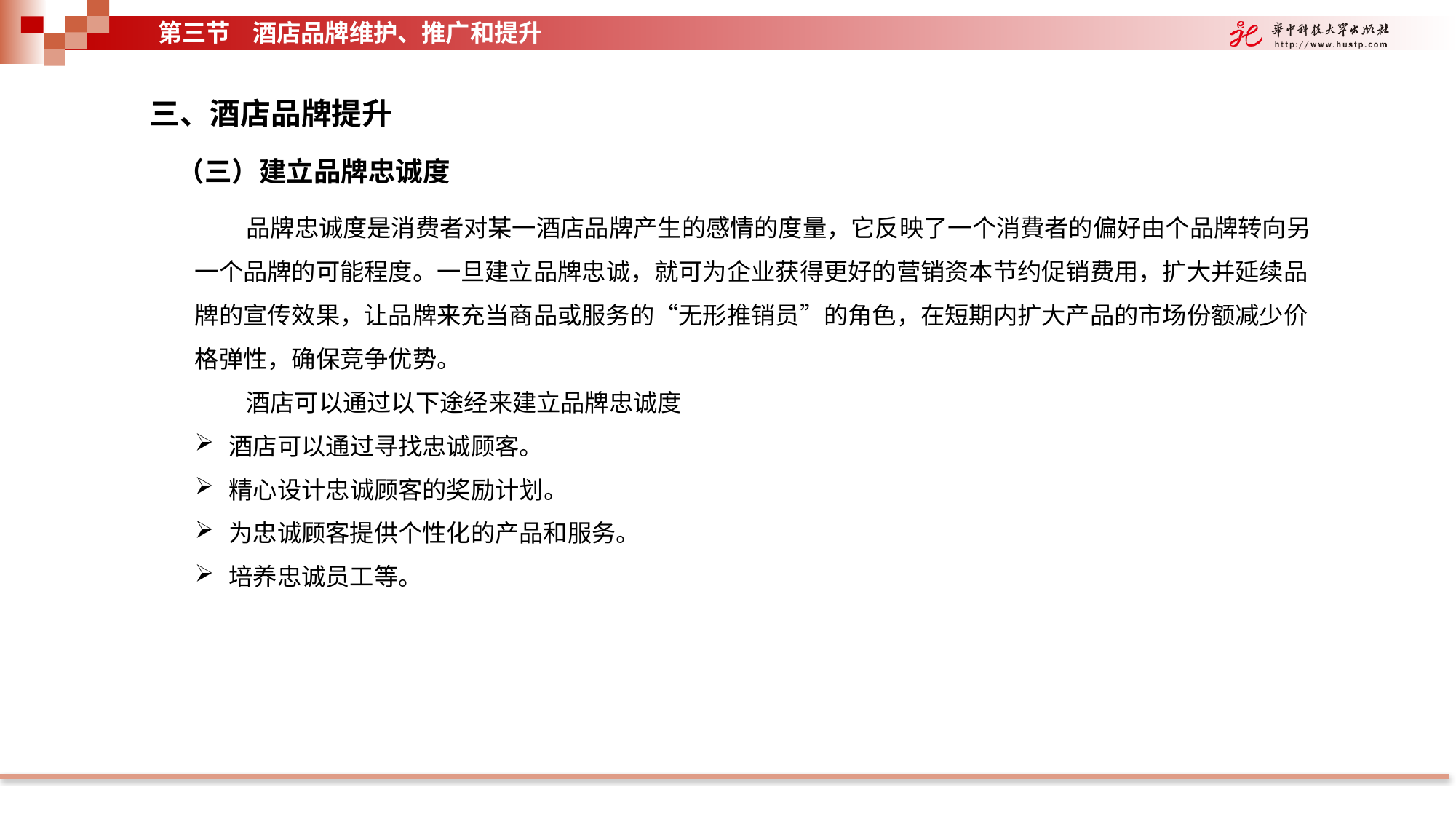

第三节    酒店品牌维护、推广和提升
三、酒店品牌提升
（三）建立品牌忠诚度
品牌忠诚度是消费者对某一酒店品牌产生的感情的度量，它反映了一个消費者的偏好由个品牌转向另一个品牌的可能程度。一旦建立品牌忠诚，就可为企业获得更好的营销资本节约促销费用，扩大并延续品牌的宣传效果，让品牌来充当商品或服务的“无形推销员”的角色，在短期内扩大产品的市场份额减少价格弹性，确保竞争优势。
酒店可以通过以下途经来建立品牌忠诚度
酒店可以通过寻找忠诚顾客。
精心设计忠诚顾客的奖励计划。
为忠诚顾客提供个性化的产品和服务。
培养忠诚员工等。